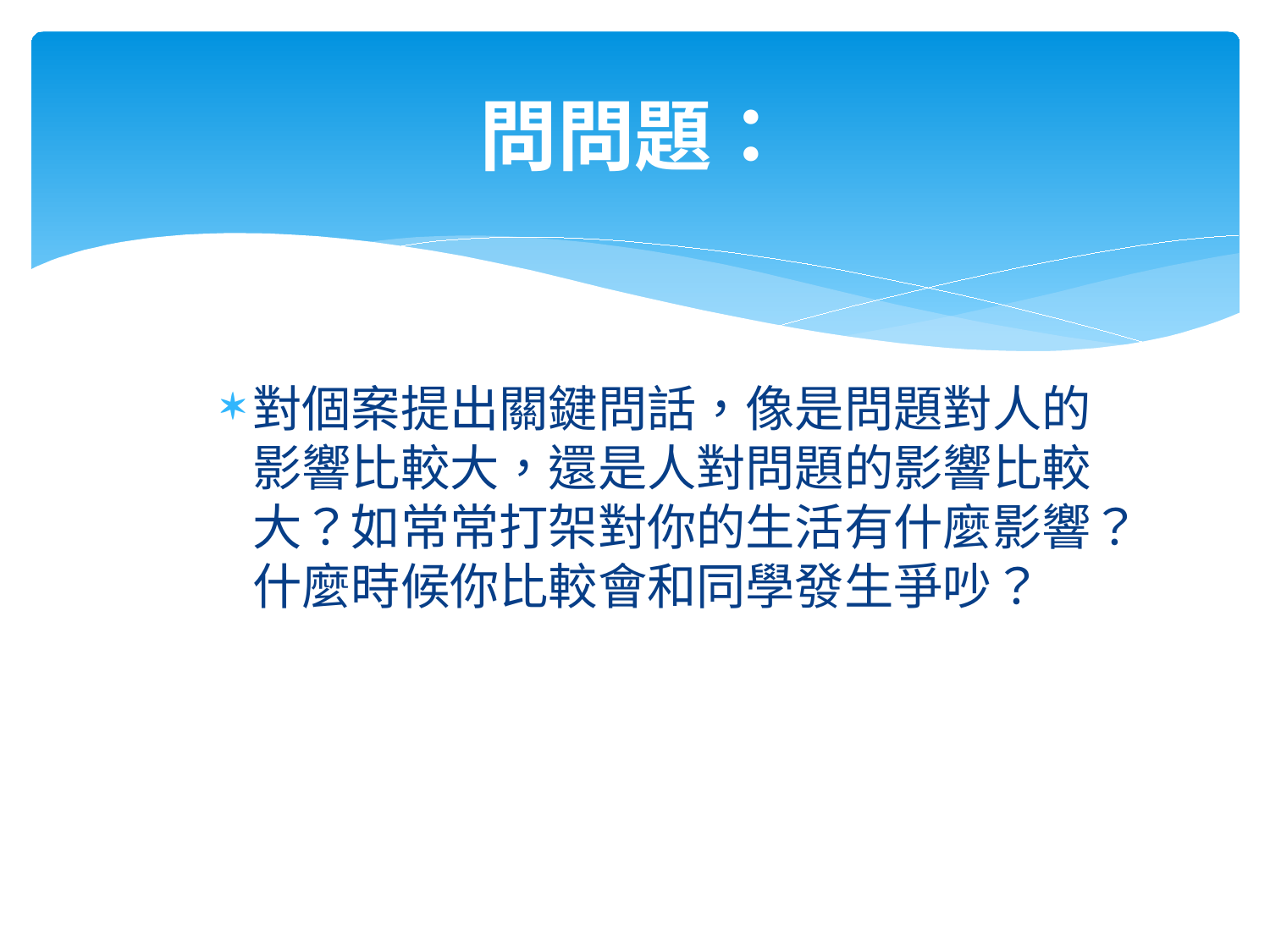

# 問問題：
對個案提出關鍵問話，像是問題對人的影響比較大，還是人對問題的影響比較大？如常常打架對你的生活有什麼影響？什麼時候你比較會和同學發生爭吵？